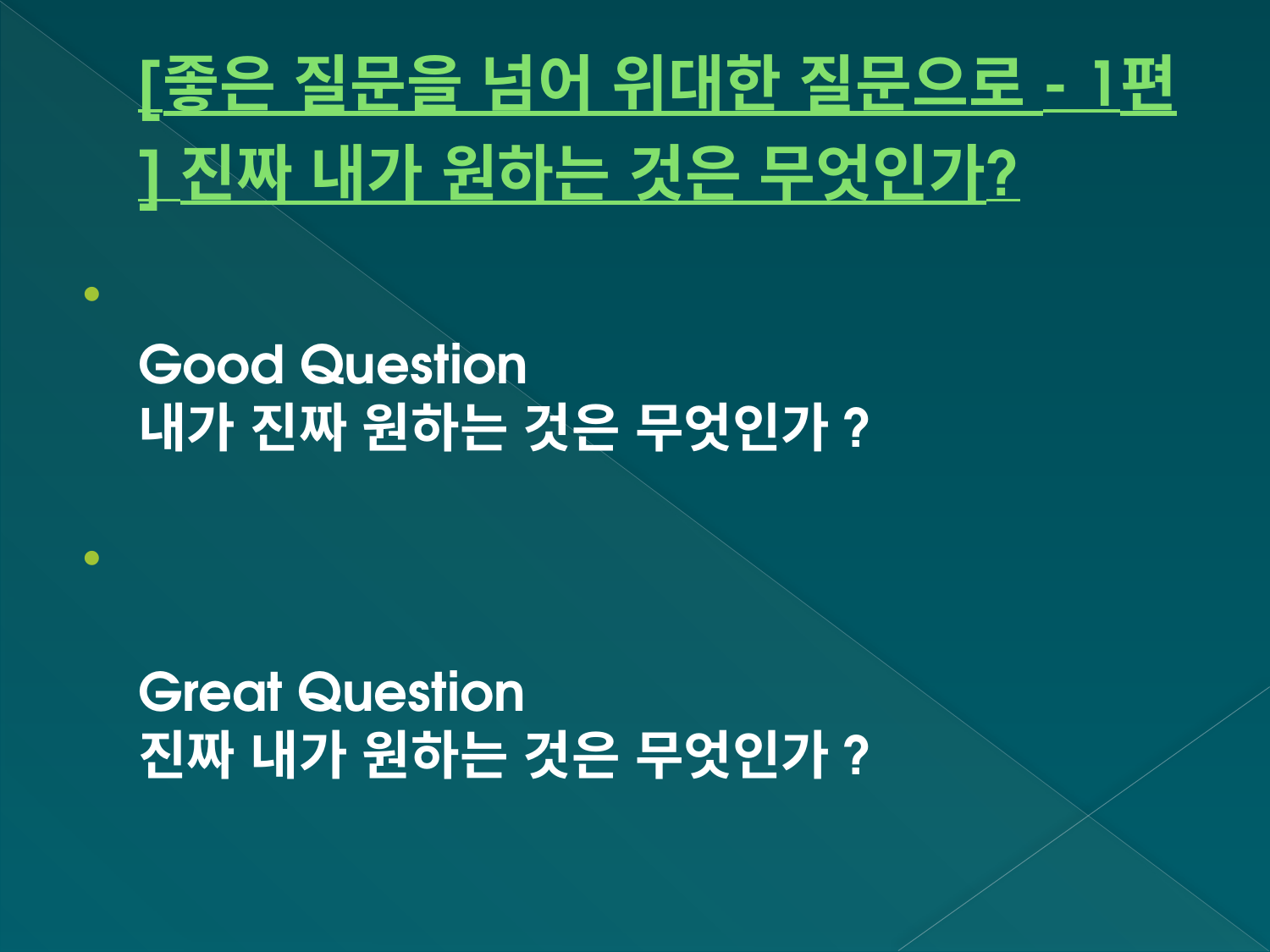

# [좋은 질문을 넘어 위대한 질문으로 - 1편] 진짜 내가 원하는 것은 무엇인가?
Good Question
내가 진짜 원하는 것은 무엇인가?
Great Question
진짜 내가 원하는 것은 무엇인가?